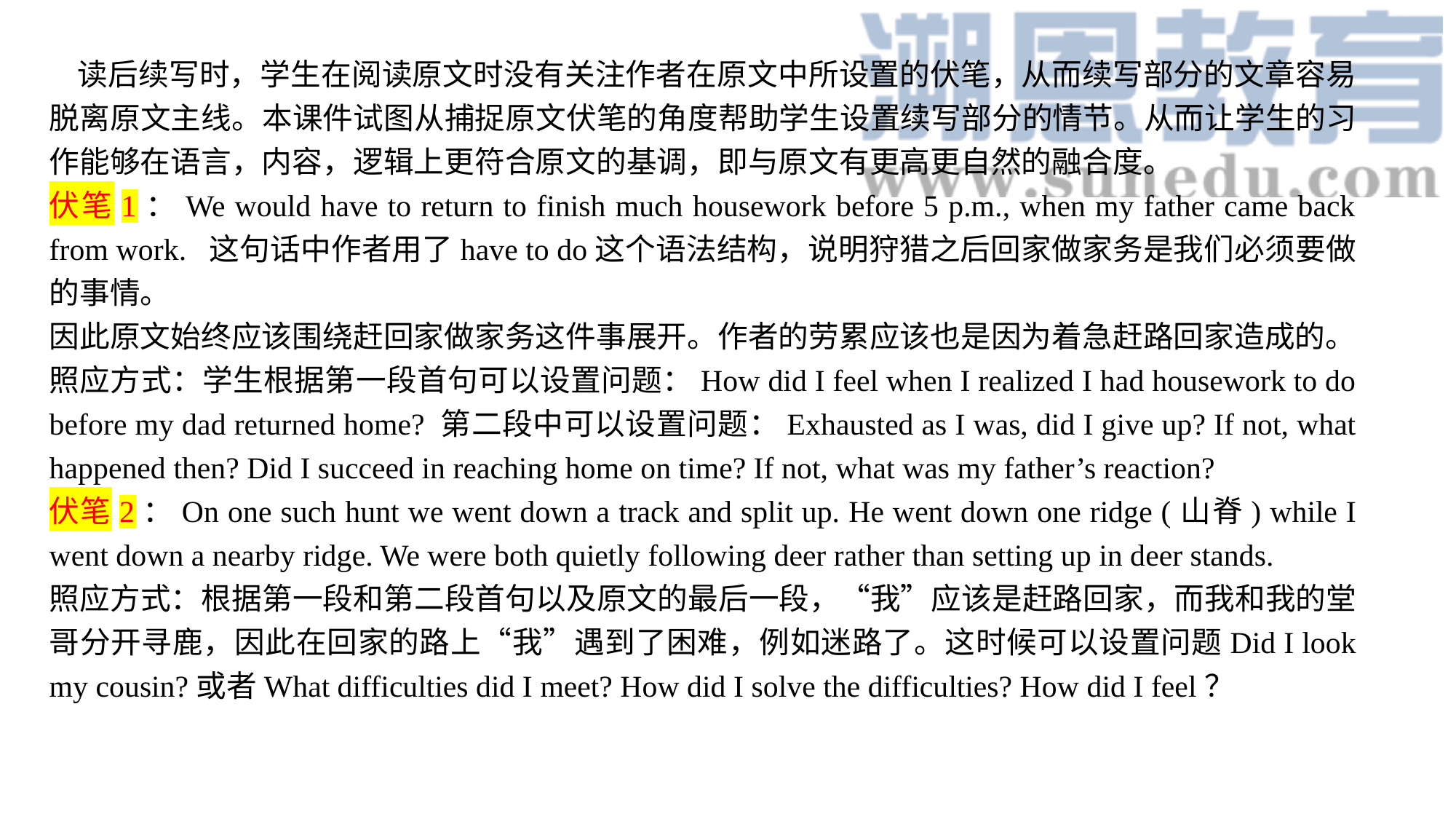

读后续写时，学生在阅读原文时没有关注作者在原文中所设置的伏笔，从而续写部分的文章容易脱离原文主线。本课件试图从捕捉原文伏笔的角度帮助学生设置续写部分的情节。从而让学生的习作能够在语言，内容，逻辑上更符合原文的基调，即与原文有更高更自然的融合度。
伏笔1：We would have to return to finish much housework before 5 p.m., when my father came back from work.  这句话中作者用了have to do这个语法结构，说明狩猎之后回家做家务是我们必须要做的事情。
因此原文始终应该围绕赶回家做家务这件事展开。作者的劳累应该也是因为着急赶路回家造成的。
照应方式：学生根据第一段首句可以设置问题：How did I feel when I realized I had housework to do before my dad returned home? 第二段中可以设置问题：Exhausted as I was, did I give up? If not, what happened then? Did I succeed in reaching home on time? If not, what was my father’s reaction?
伏笔2：On one such hunt we went down a track and split up. He went down one ridge (山脊) while I went down a nearby ridge. We were both quietly following deer rather than setting up in deer stands.
照应方式：根据第一段和第二段首句以及原文的最后一段，“我”应该是赶路回家，而我和我的堂哥分开寻鹿，因此在回家的路上“我”遇到了困难，例如迷路了。这时候可以设置问题Did I look my cousin?或者What difficulties did I meet? How did I solve the difficulties? How did I feel？